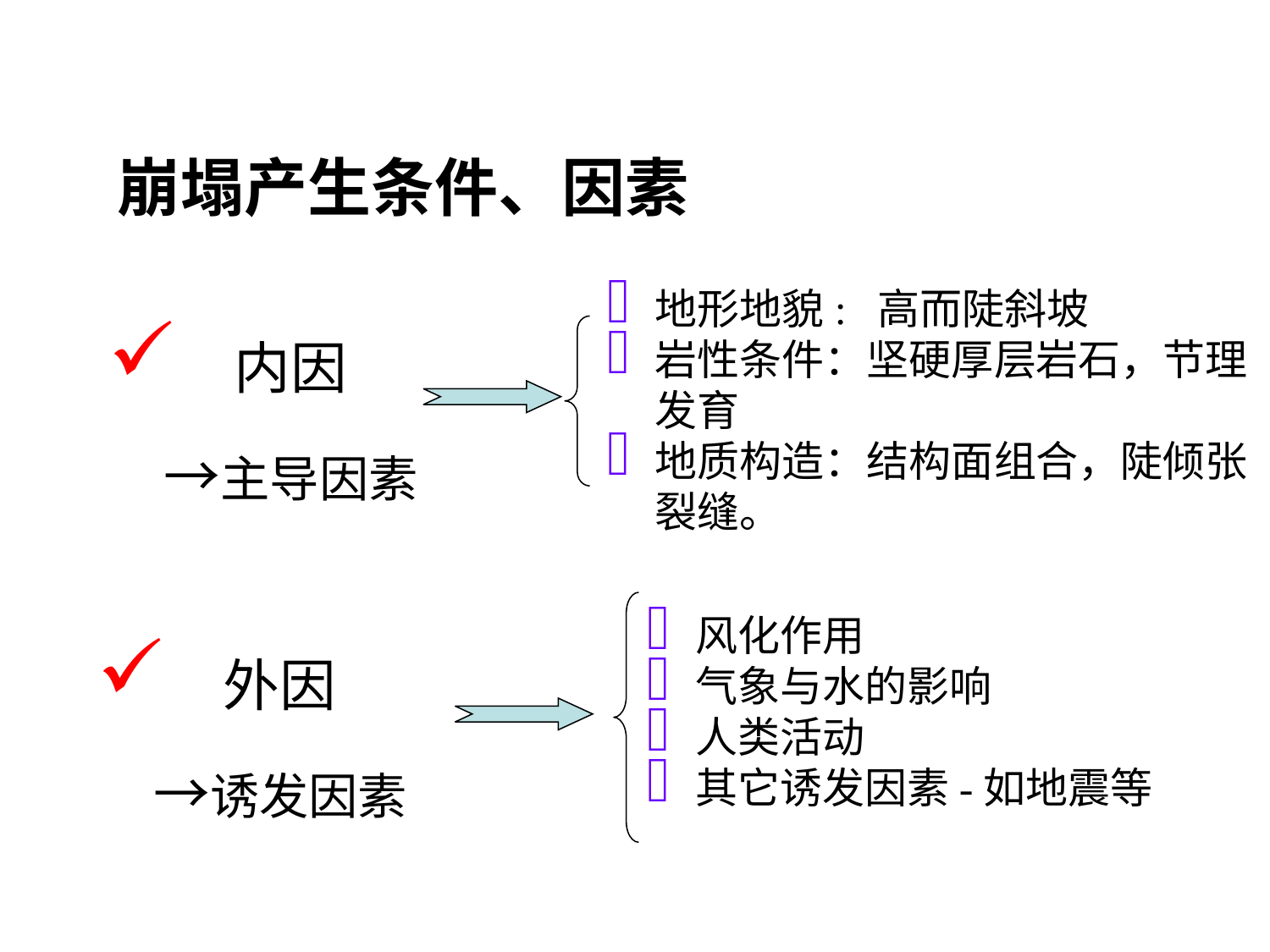

崩塌产生条件、因素
地形地貌:  高而陡斜坡
岩性条件：坚硬厚层岩石，节理发育
地质构造：结构面组合，陡倾张裂缝。
　内因
　→主导因素

　外因
　→诱发因素
风化作用
气象与水的影响
人类活动
其它诱发因素-如地震等